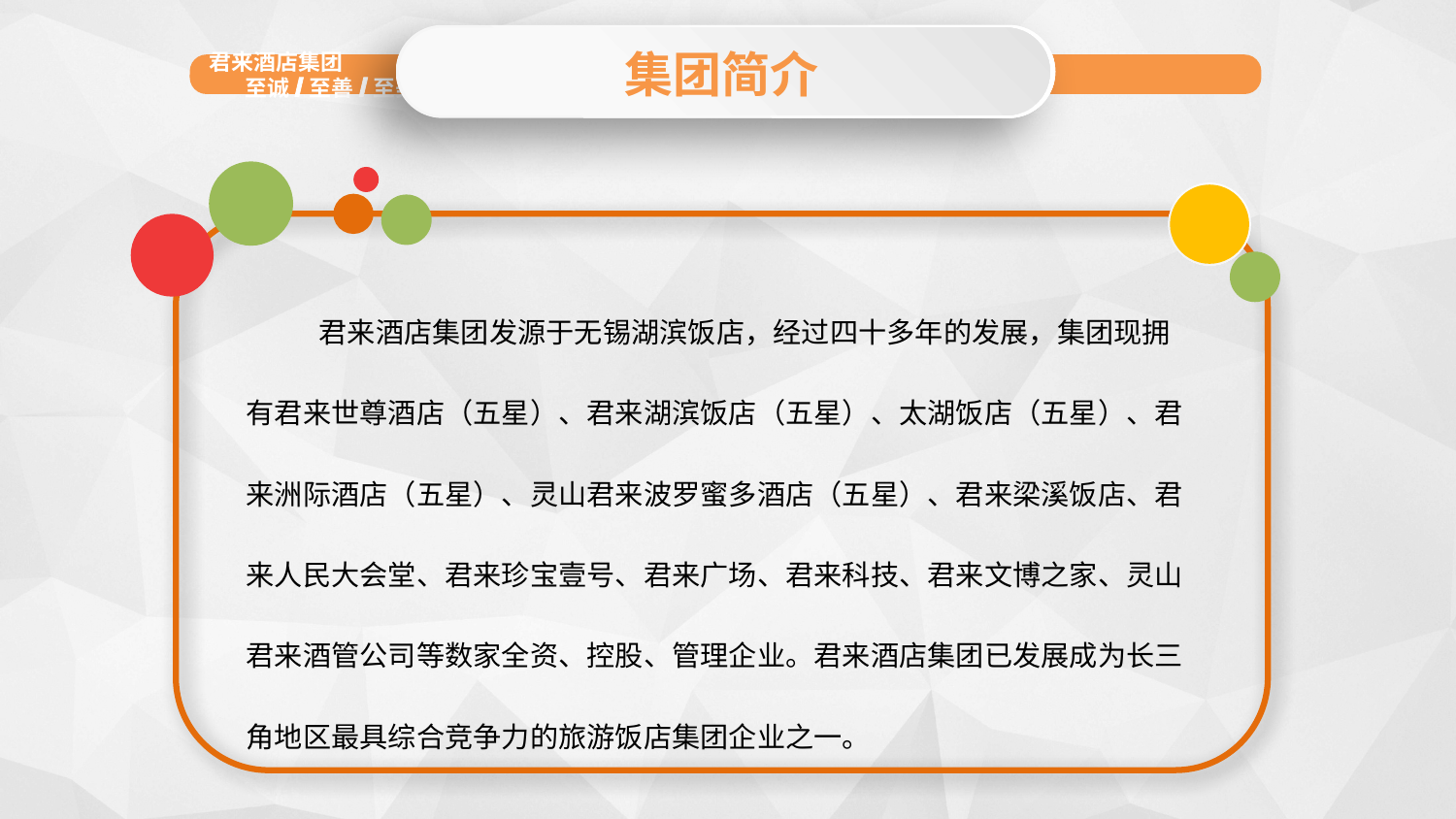

集团简介
君来酒店集团                                                                                                                                                                                        至诚/至善/至美

君来酒店集团发源于无锡湖滨饭店，经过四十多年的发展，集团现拥有君来世尊酒店（五星）、君来湖滨饭店（五星）、太湖饭店（五星）、君来洲际酒店（五星）、灵山君来波罗蜜多酒店（五星）、君来梁溪饭店、君来人民大会堂、君来珍宝壹号、君来广场、君来科技、君来文博之家、灵山君来酒管公司等数家全资、控股、管理企业。君来酒店集团已发展成为长三角地区最具综合竞争力的旅游饭店集团企业之一。